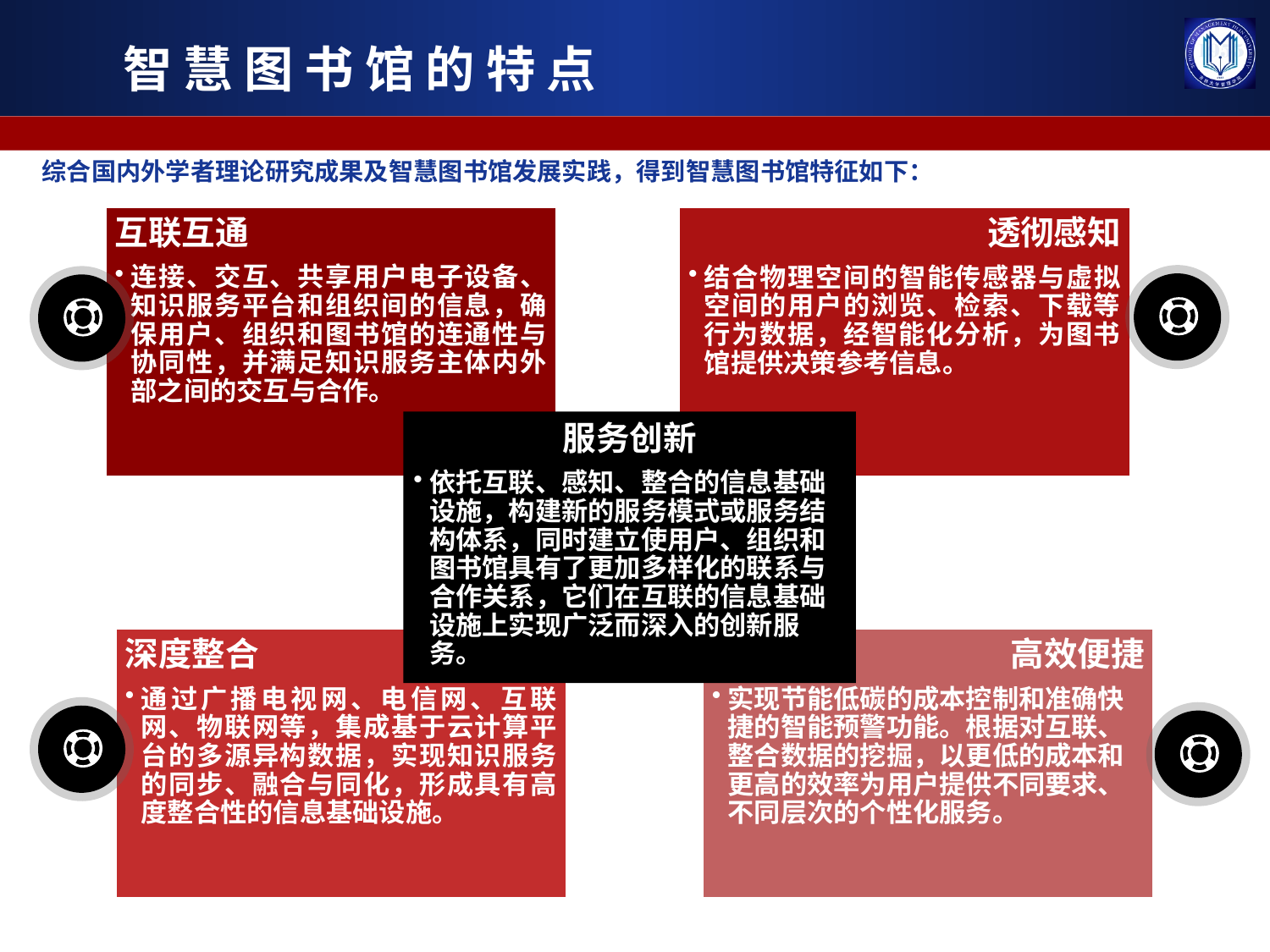

智 慧 图 书 馆 的 特 点
综合国内外学者理论研究成果及智慧图书馆发展实践，得到智慧图书馆特征如下：
互联互通
连接、交互、共享用户电子设备、知识服务平台和组织间的信息，确保用户、组织和图书馆的连通性与协同性，并满足知识服务主体内外部之间的交互与合作。
透彻感知
结合物理空间的智能传感器与虚拟空间的用户的浏览、检索、下载等行为数据，经智能化分析，为图书馆提供决策参考信息。
深度整合
通过广播电视网、电信网、互联网、物联网等，集成基于云计算平台的多源异构数据，实现知识服务的同步、融合与同化，形成具有高度整合性的信息基础设施。
高效便捷
实现节能低碳的成本控制和准确快捷的智能预警功能。根据对互联、整合数据的挖掘，以更低的成本和更高的效率为用户提供不同要求、不同层次的个性化服务。
服务创新
依托互联、感知、整合的信息基础设施，构建新的服务模式或服务结构体系，同时建立使用户、组织和图书馆具有了更加多样化的联系与合作关系，它们在互联的信息基础设施上实现广泛而深入的创新服务。